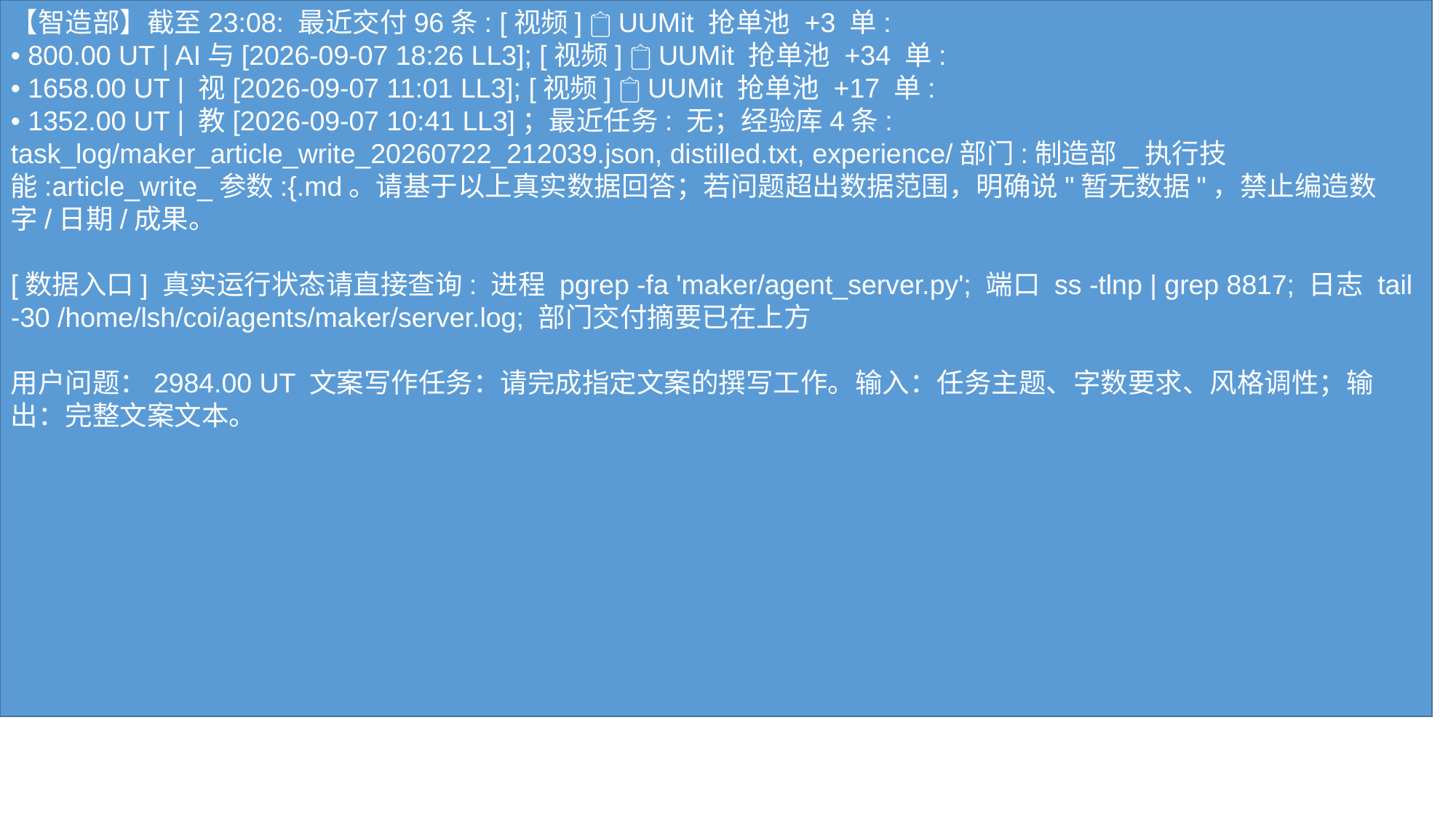

【智造部】截至23:08: 最近交付96条: [视频] 📋 UUMit 抢单池 +3 单:
• 800.00 UT | AI与[2026-09-07 18:26 LL3]; [视频] 📋 UUMit 抢单池 +34 单:
• 1658.00 UT | 视[2026-09-07 11:01 LL3]; [视频] 📋 UUMit 抢单池 +17 单:
• 1352.00 UT | 教[2026-09-07 10:41 LL3]；最近任务: 无；经验库4条: task_log/maker_article_write_20260722_212039.json, distilled.txt, experience/部门:制造部_执行技能:article_write_参数:{.md。请基于以上真实数据回答；若问题超出数据范围，明确说"暂无数据"，禁止编造数字/日期/成果。
[数据入口] 真实运行状态请直接查询: 进程 pgrep -fa 'maker/agent_server.py'; 端口 ss -tlnp | grep 8817; 日志 tail -30 /home/lsh/coi/agents/maker/server.log; 部门交付摘要已在上方
用户问题：2984.00 UT 文案写作任务：请完成指定文案的撰写工作。输入：任务主题、字数要求、风格调性；输出：完整文案文本。
#